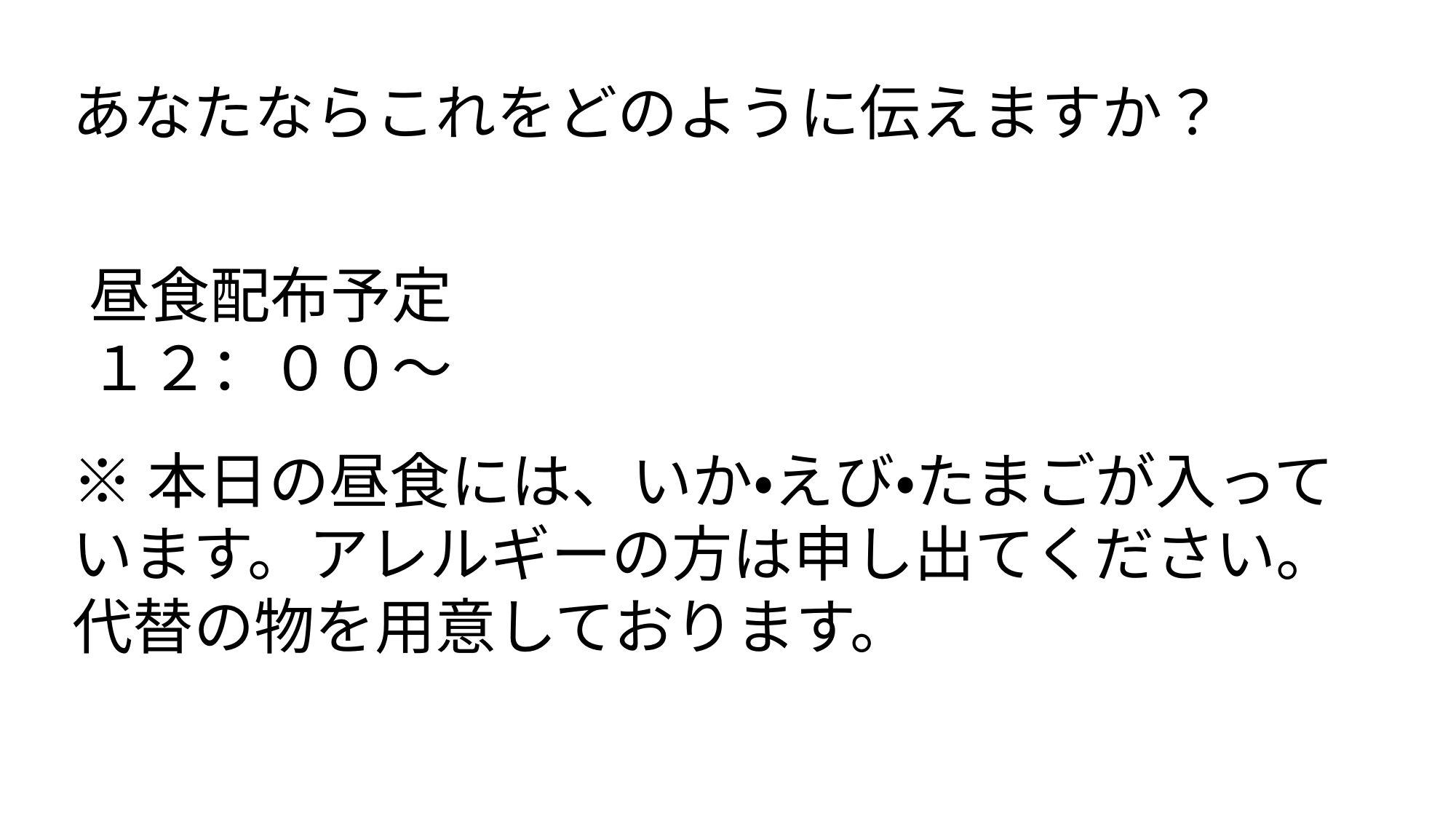

あなたならこれをどのように伝えますか？
昼食配布予定
１２：００～
※本日の昼食には、いか・えび・たまごが入っています。アレルギーの方は申し出てください。代替の物を用意しております。